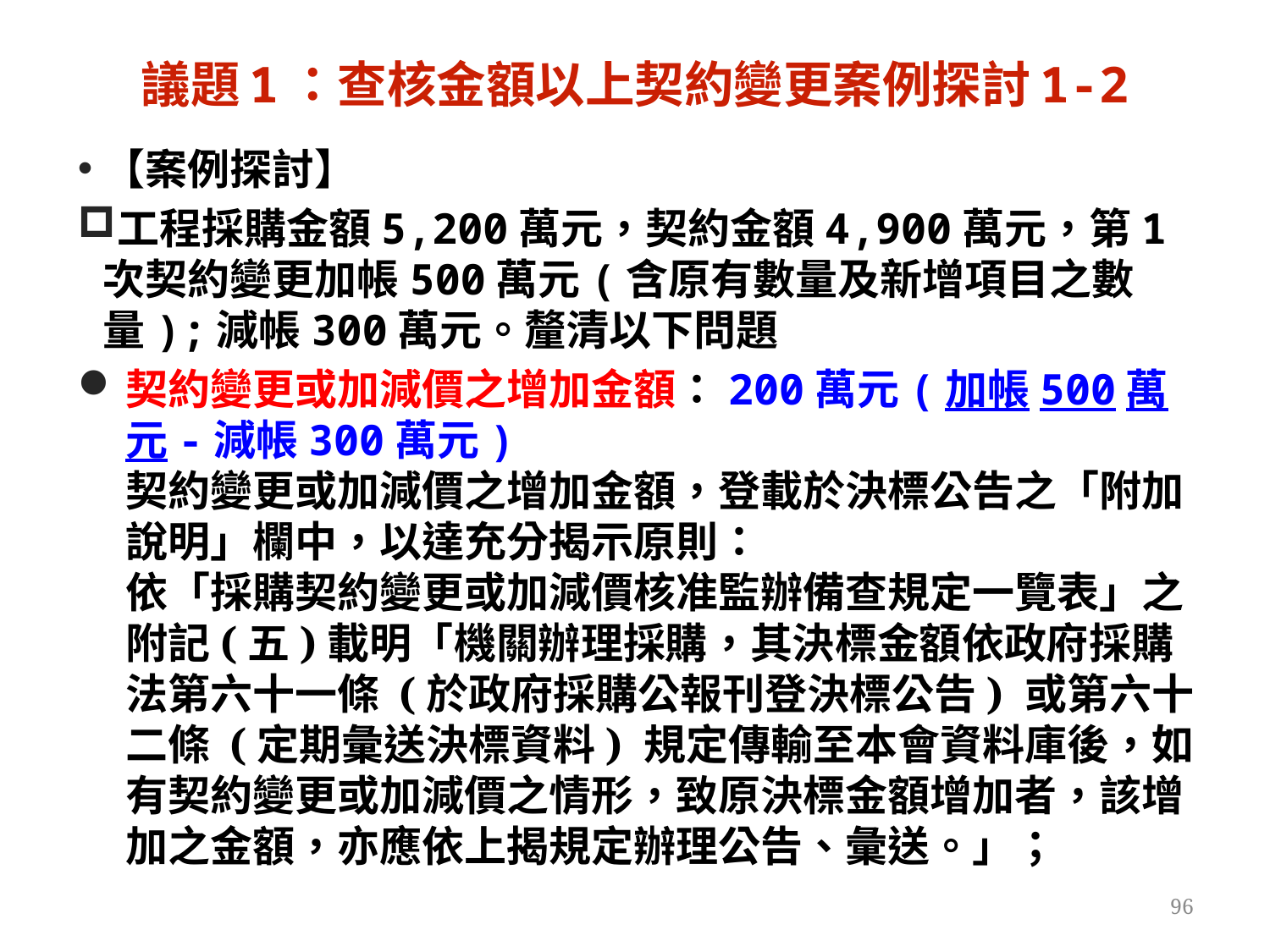

# 議題1：查核金額以上契約變更案例探討1-2
【案例探討】
工程採購金額5,200萬元，契約金額4,900萬元，第1次契約變更加帳500萬元(含原有數量及新增項目之數量);減帳300萬元。釐清以下問題
契約變更或加減價之增加金額：200萬元(加帳500萬元-減帳300萬元)
契約變更或加減價之增加金額，登載於決標公告之「附加說明」欄中，以達充分揭示原則：
依「採購契約變更或加減價核准監辦備查規定一覽表」之附記(五)載明「機關辦理採購，其決標金額依政府採購法第六十一條 (於政府採購公報刊登決標公告) 或第六十二條 (定期彙送決標資料) 規定傳輸至本會資料庫後，如有契約變更或加減價之情形，致原決標金額增加者，該增加之金額，亦應依上揭規定辦理公告、彙送。」；
96